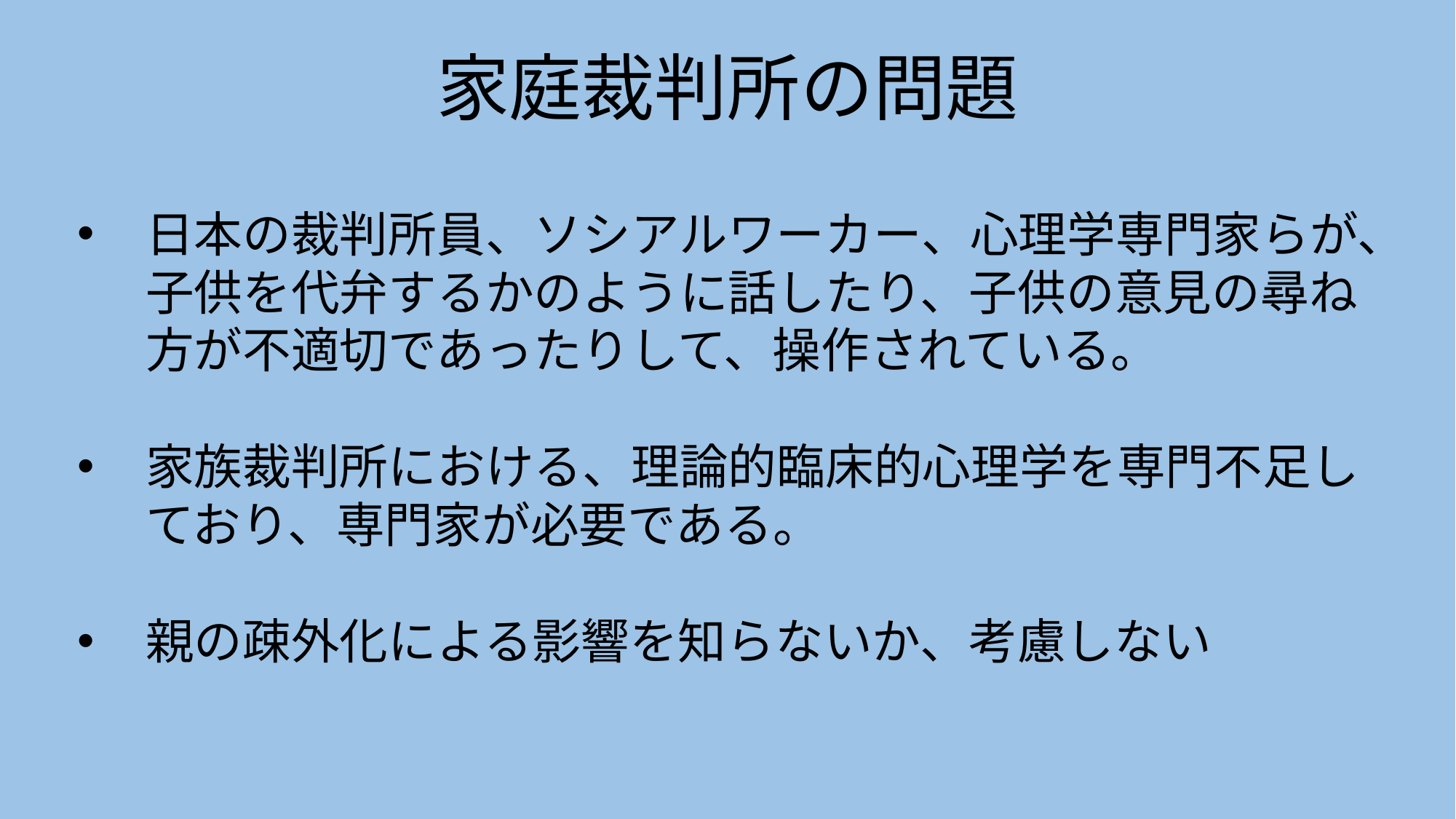

家庭裁判所の問題
日本の裁判所員、ソシアルワーカー、心理学専門家らが、子供を代弁するかのように話したり、子供の意見の尋ね方が不適切であったりして、操作されている。

家族裁判所における、理論的臨床的心理学を専門不足しており、専門家が必要である。

親の疎外化による影響を知らないか、考慮しない